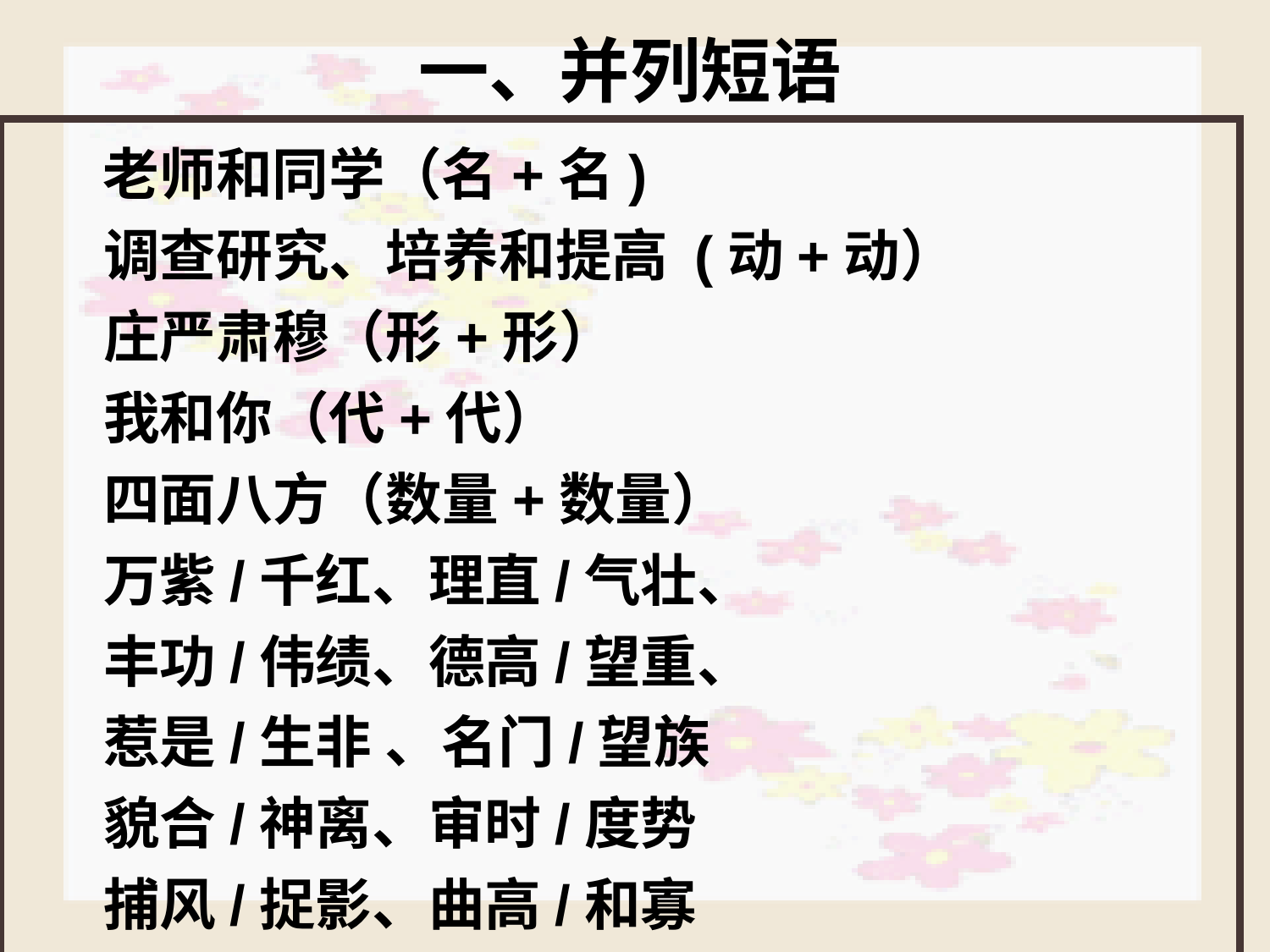

一、并列短语
       老师和同学（名+名)
      调查研究、培养和提高 (动+动）
      庄严肃穆（形+形）
      我和你（代+代）
      四面八方（数量+数量）
      万紫/千红、理直/气壮、
      丰功/伟绩、德高/望重、
      惹是/生非 、名门/望族
      貌合/神离、审时/度势
      捕风/捉影、曲高/和寡